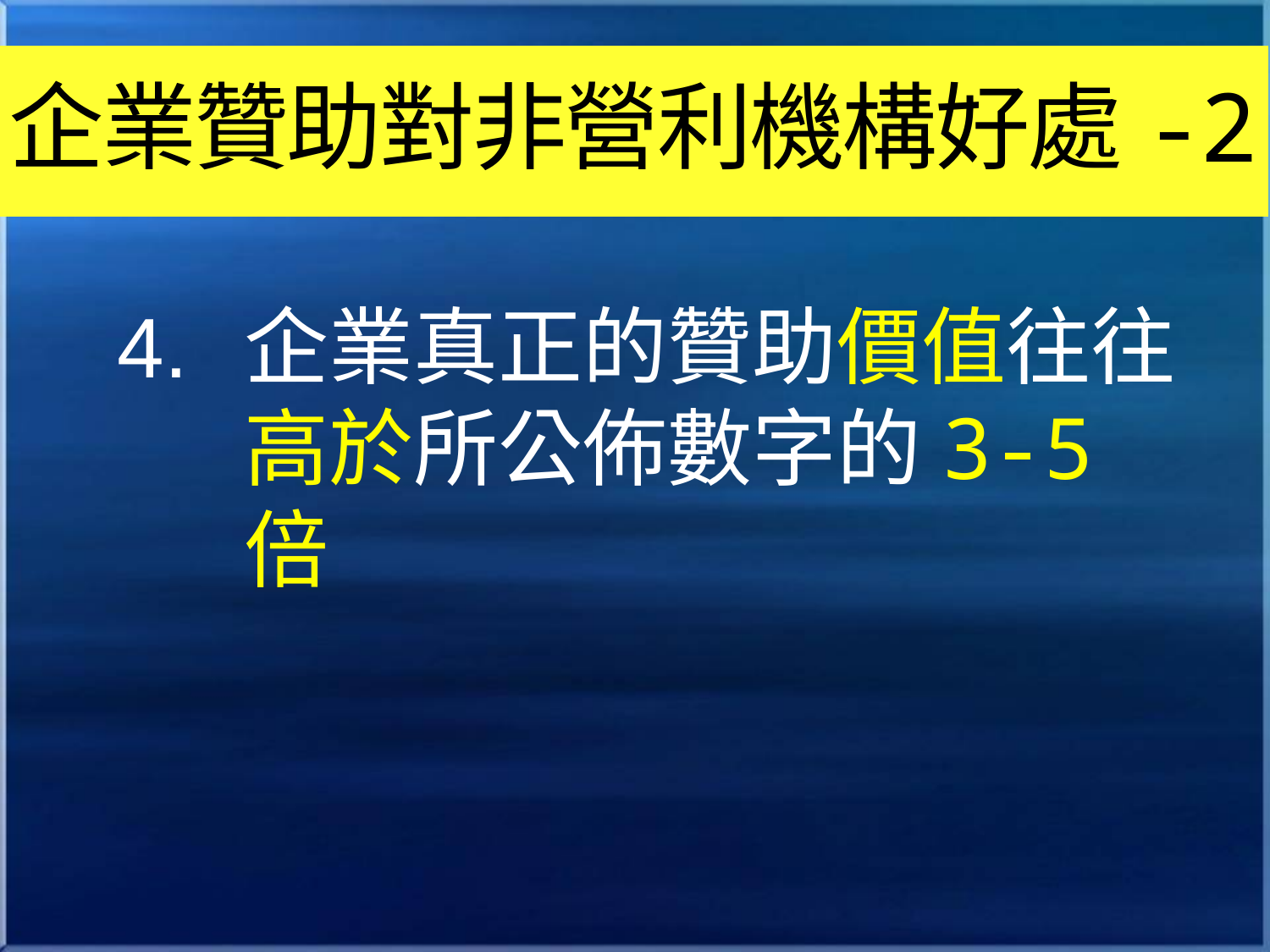

企業贊助對非營利機構好處-2
企業真正的贊助價值往往高於所公佈數字的3-5倍